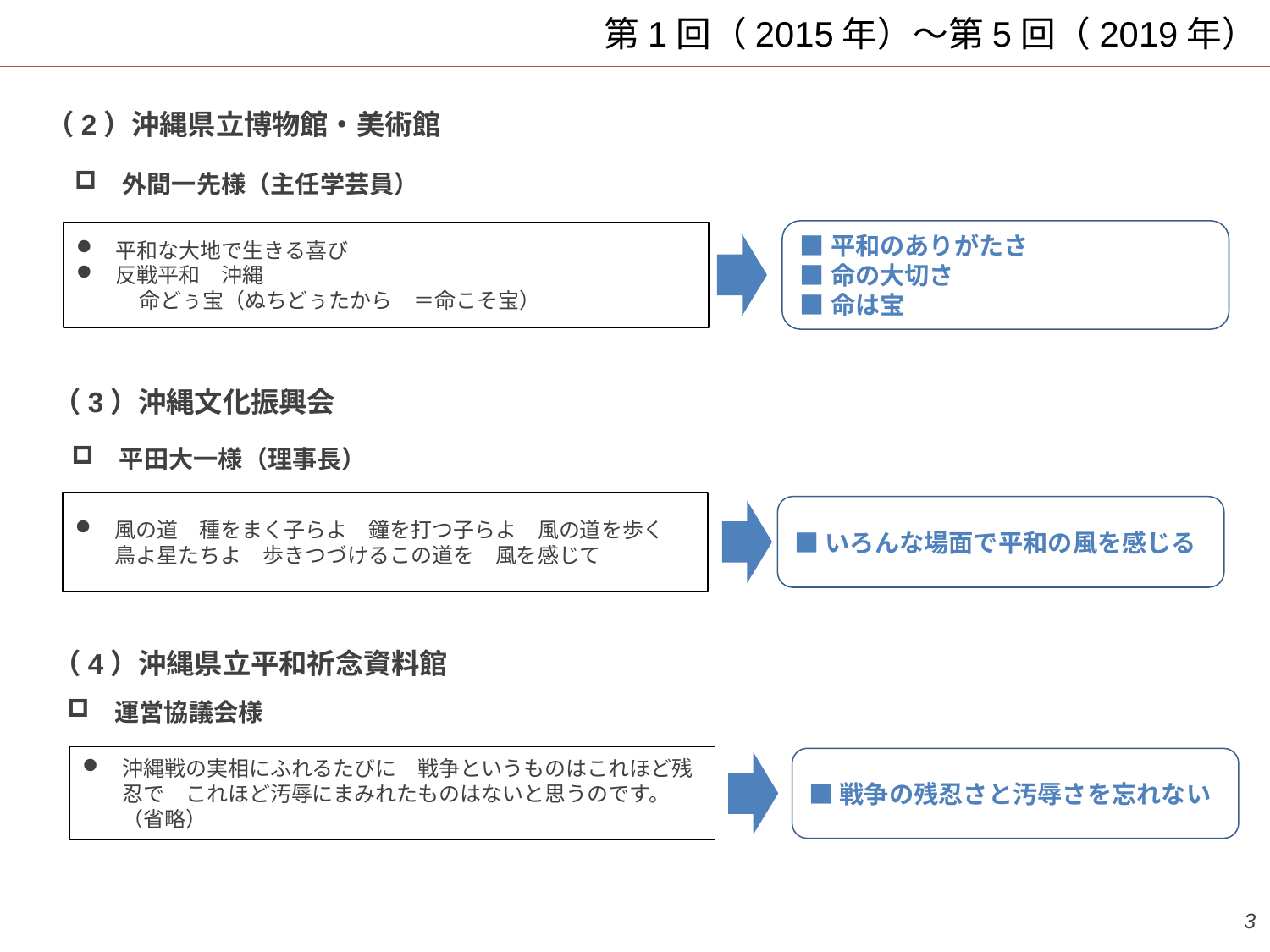

# 第1回（2015年）～第5回（2019年）
（2）沖縄県立博物館・美術館
外間一先様（主任学芸員）
■平和のありがたさ
■命の大切さ
■命は宝
平和な大地で生きる喜び
反戦平和　沖縄
　　　命どぅ宝（ぬちどぅたから　＝命こそ宝）

（3）沖縄文化振興会
平田大一様（理事長）
風の道　種をまく子らよ　鐘を打つ子らよ　風の道を歩く　鳥よ星たちよ　歩きつづけるこの道を　風を感じて
■いろんな場面で平和の風を感じる

（4）沖縄県立平和祈念資料館
運営協議会様
沖縄戦の実相にふれるたびに　戦争というものはこれほど残忍で　これほど汚辱にまみれたものはないと思うのです。（省略）
■戦争の残忍さと汚辱さを忘れない